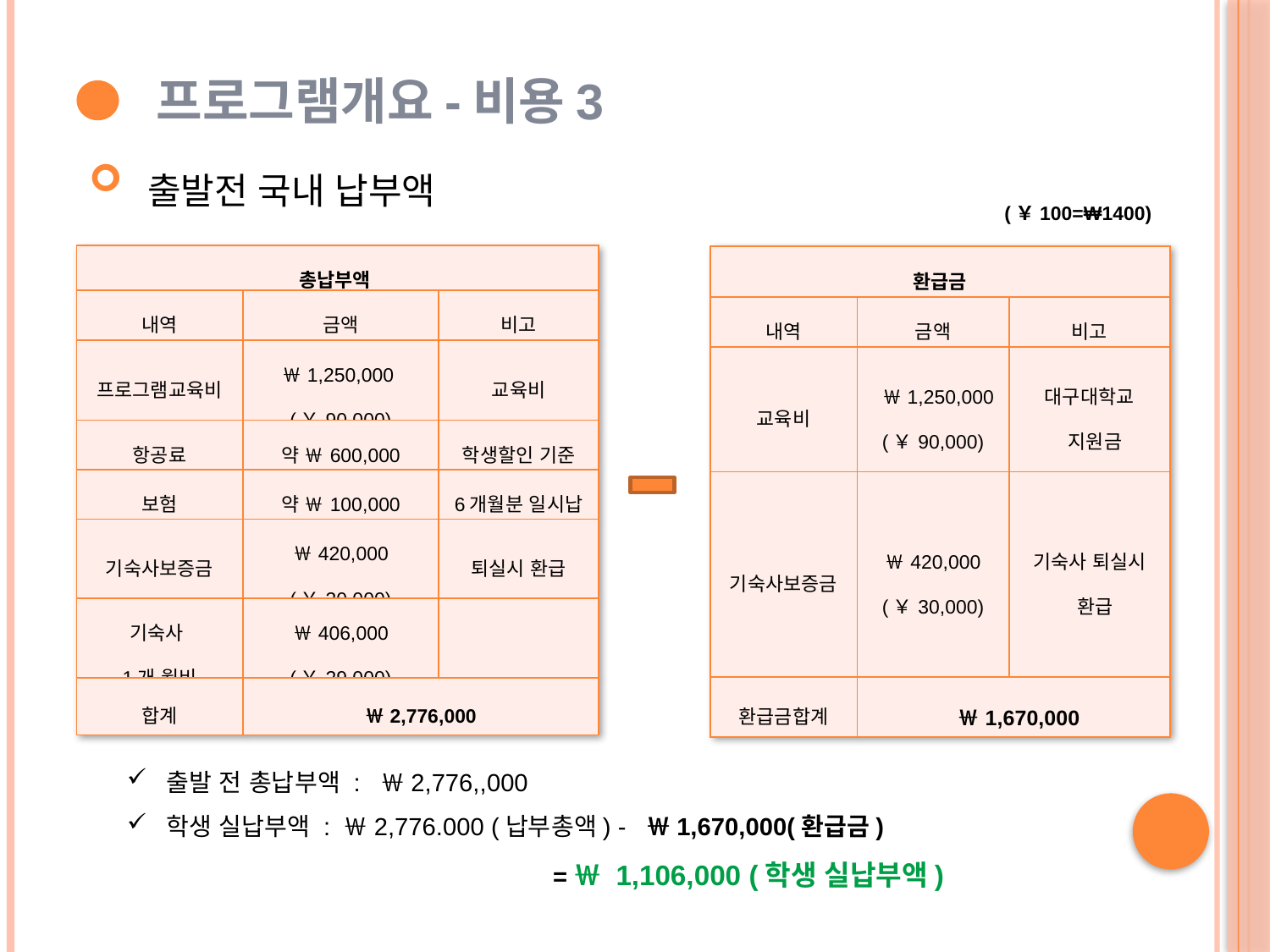

프로그램개요-비용3

 출발전 국내 납부액

(￥100=₩1400)
| 총납부액 |  |  |
| --- | --- | --- |
| 내역 | 금액 | 비고 |
| 프로그램교육비 | ￦1,250,000 (￥90,000) | 교육비 |
| 항공료 | 약 ￦600,000 | 학생할인 기준 |
| 보험 | 약 ￦100,000 | 6개월분 일시납 |
| 기숙사보증금 | ￦420,000 (￥30,000) | 퇴실시 환급 |
| 기숙사 1개 월비 | ￦406,000 (￥29,000) |  |
| 합계 | ￦2,776,000 |  |
| 환급금 |  |  |
| --- | --- | --- |
| 내역 | 금액 | 비고 |
| 교육비 | ￦1,250,000 (￥90,000) | 대구대학교 지원금 |
| 기숙사보증금 | ￦420,000 (￥30,000) | 기숙사 퇴실시 환급 |
| 환급금합계 | ￦1,670,000 |  |

출발 전 총납부액 :  ￦2,776,,000
학생 실납부액 : ￦2,776.000 (납부총액) -  ￦1,670,000(환급금)
                                                             =￦ 1,106,000 (학생 실납부액)